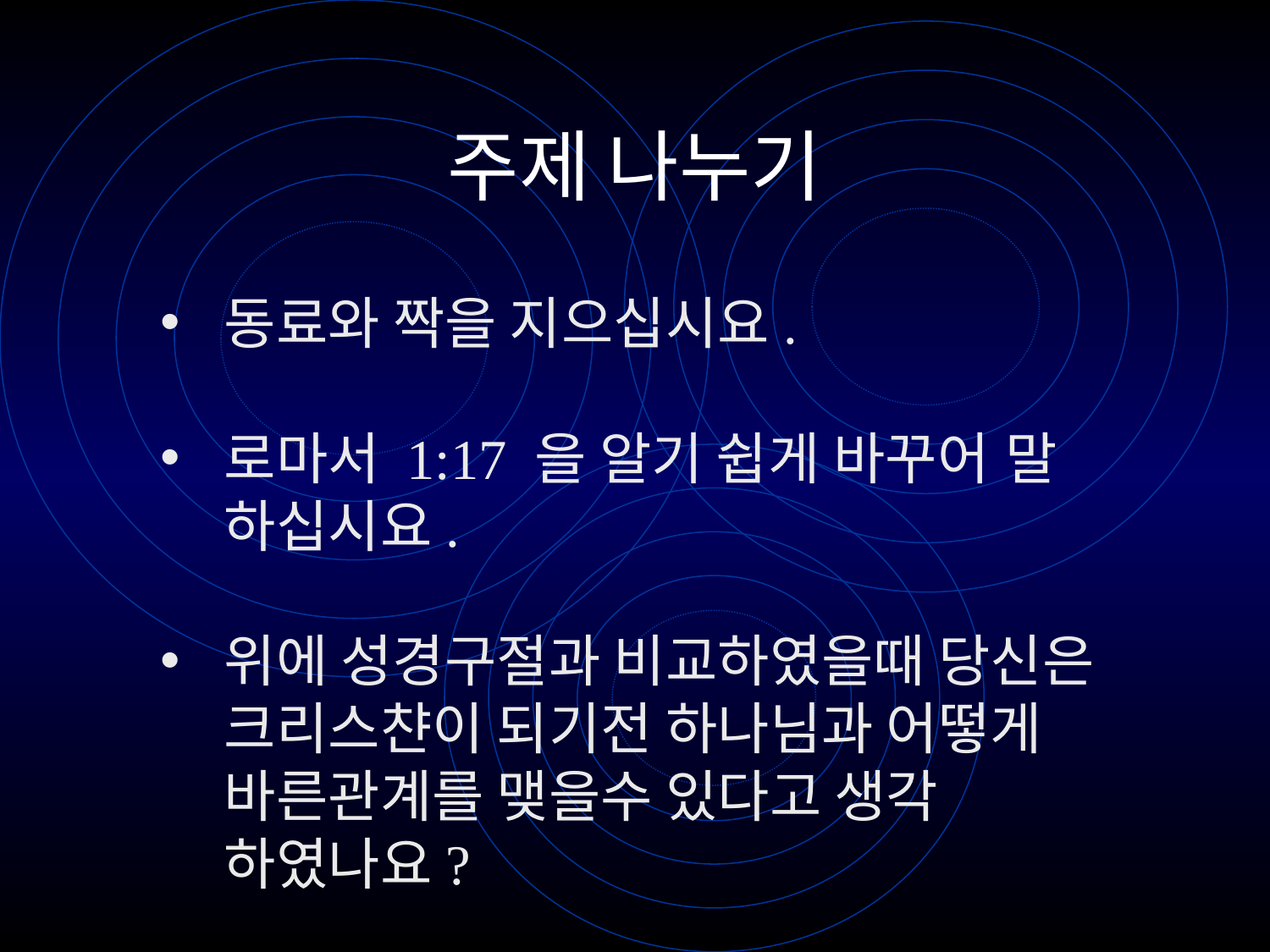

# 주제 나누기
동료와 짝을 지으십시요.

로마서 1:17 을 알기 쉽게 바꾸어 말 하십시요.

위에 성경구절과 비교하였을때 당신은 크리스챤이 되기전 하나님과 어떻게 바른관계를 맺을수 있다고 생각 하였나요?